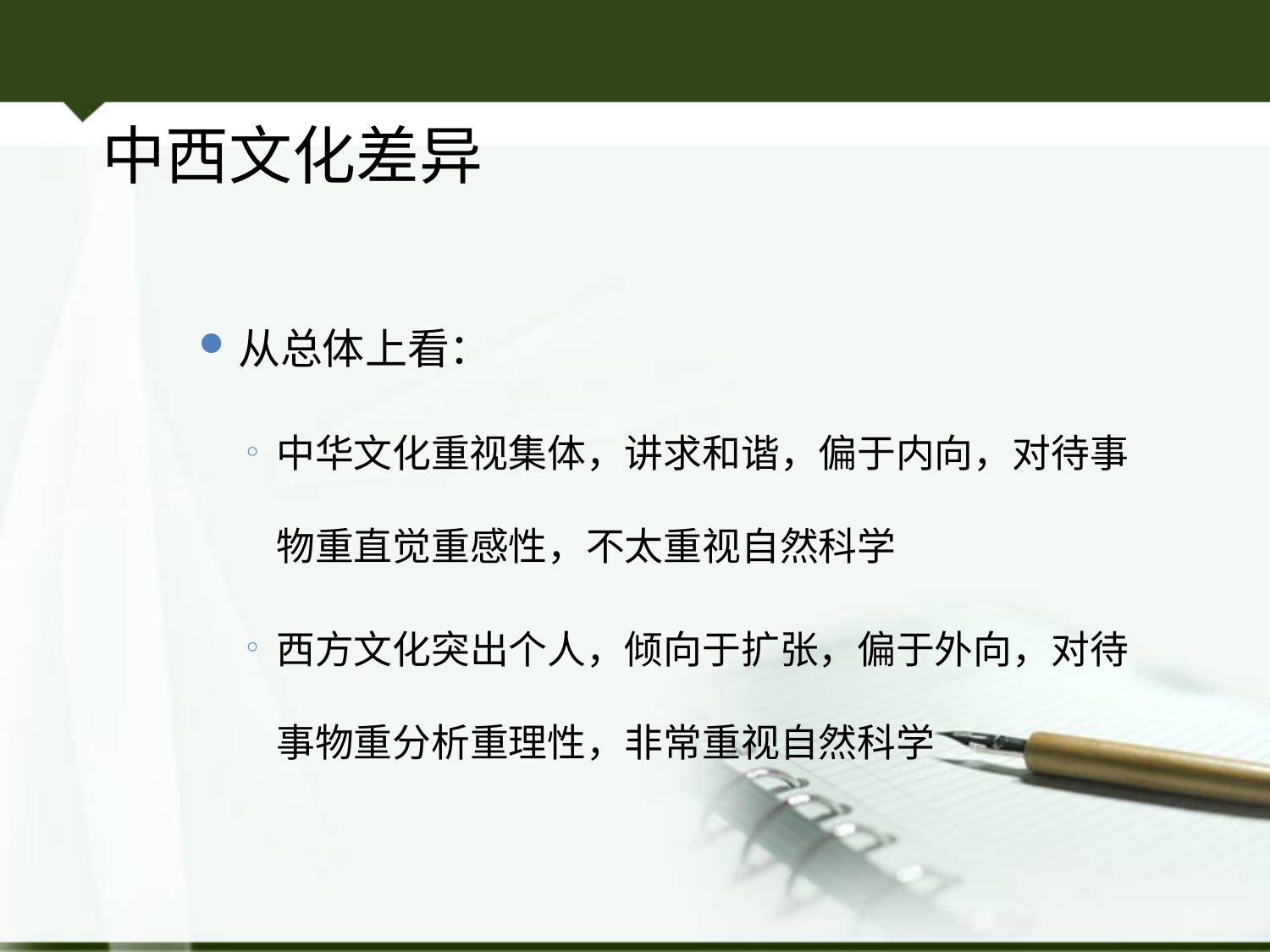

中西文化差异
从总体上看：
中华文化重视集体，讲求和谐，偏于内向，对待事物重直觉重感性，不太重视自然科学
西方文化突出个人，倾向于扩张，偏于外向，对待事物重分析重理性，非常重视自然科学